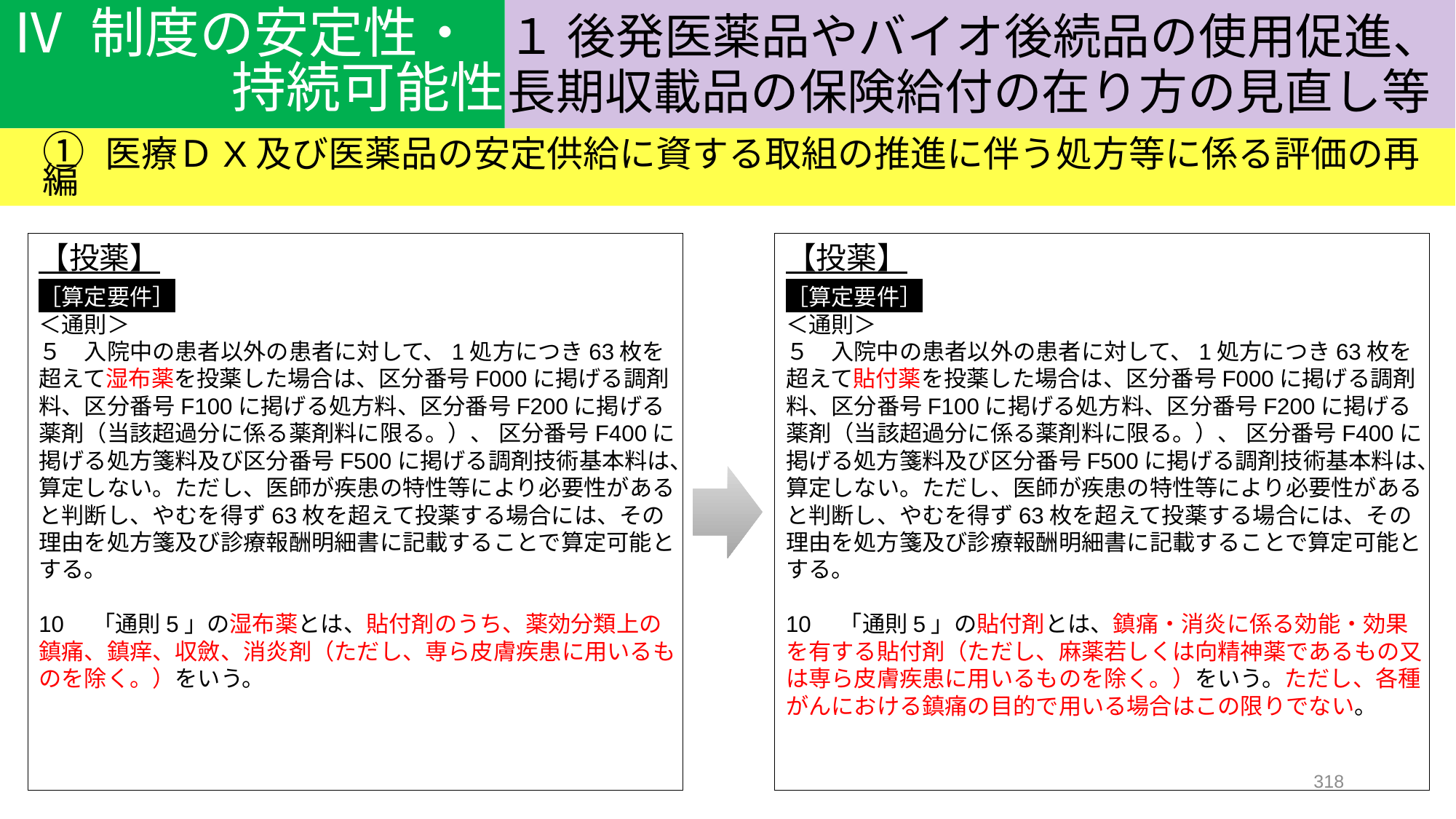

Ⅳ 制度の安定性・
持続可能性
１ 後発医薬品やバイオ後続品の使用促進、長期収載品の保険給付の在り方の見直し等
① 医療ＤX及び医薬品の安定供給に資する取組の推進に伴う処方等に係る評価の再編
【投薬】

［算定要件］
＜通則＞
５　入院中の患者以外の患者に対して、1処方につき63枚を超えて湿布薬を投薬した場合は、区分番号F000に掲げる調剤料、区分番号F100に掲げる処方料、区分番号F200に掲げる薬剤（当該超過分に係る薬剤料に限る。）、 区分番号F400に掲げる処方箋料及び区分番号F500に掲げる調剤技術基本料は、算定しない。ただし、医師が疾患の特性等により必要性があると判断し、やむを得ず63枚を超えて投薬する場合には、その理由を処方箋及び診療報酬明細書に記載することで算定可能とする。

10　「通則5」の湿布薬とは、貼付剤のうち、薬効分類上の鎮痛、鎮痒、収斂、消炎剤（ただし、専ら皮膚疾患に用いるものを除く。）をいう。

【投薬】

［算定要件］
＜通則＞
５　入院中の患者以外の患者に対して、1処方につき63枚を超えて貼付薬を投薬した場合は、区分番号F000に掲げる調剤料、区分番号F100に掲げる処方料、区分番号F200に掲げる薬剤（当該超過分に係る薬剤料に限る。）、 区分番号F400に掲げる処方箋料及び区分番号F500に掲げる調剤技術基本料は、算定しない。ただし、医師が疾患の特性等により必要性があると判断し、やむを得ず63枚を超えて投薬する場合には、その理由を処方箋及び診療報酬明細書に記載することで算定可能とする。

10　「通則5」の貼付剤とは、鎮痛・消炎に係る効能・効果を有する貼付剤（ただし、麻薬若しくは向精神薬であるもの又は専ら皮膚疾患に用いるものを除く。）をいう。ただし、各種がんにおける鎮痛の目的で用いる場合はこの限りでない。

318